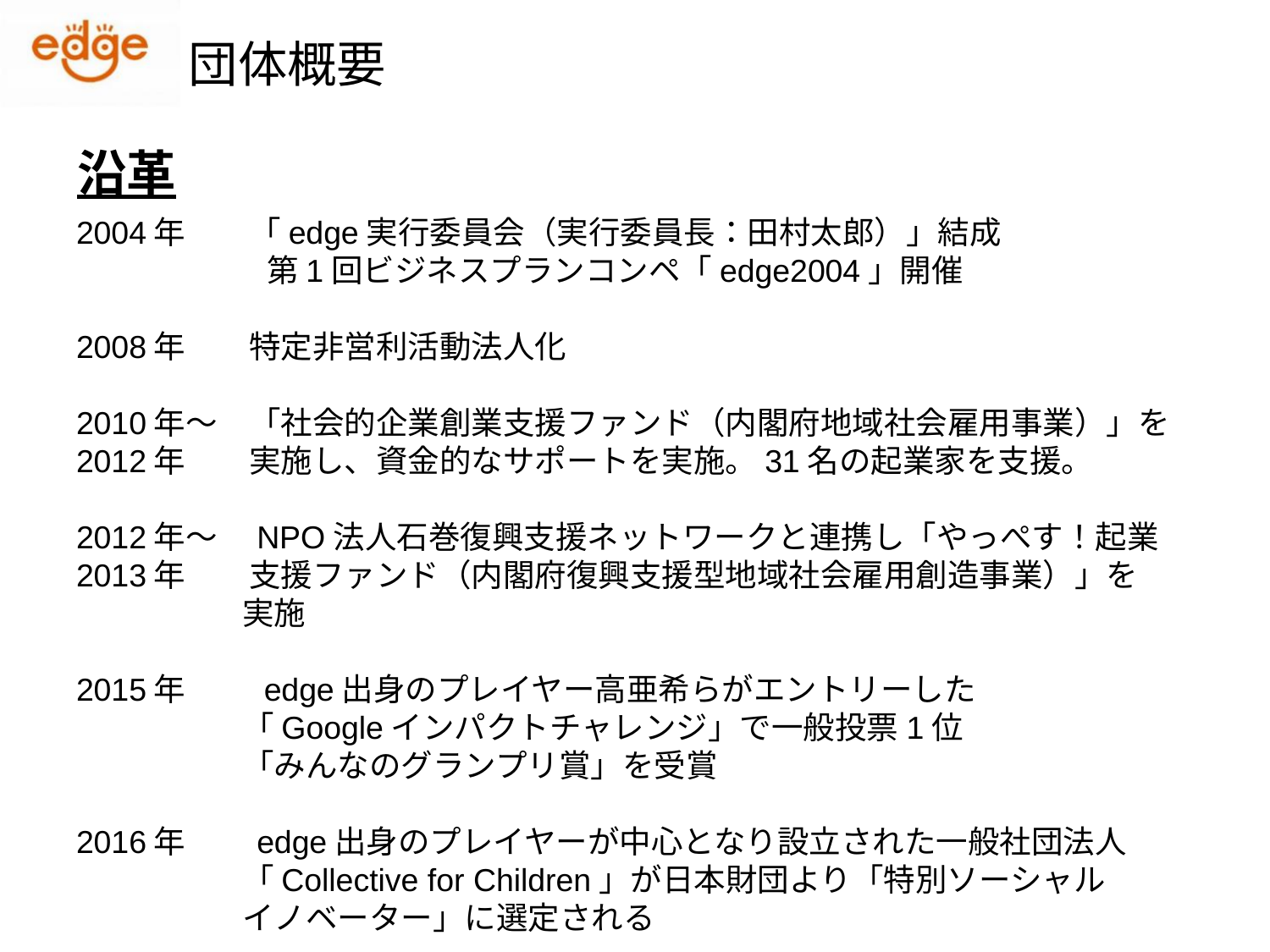

団体概要
沿革
2004年　　「edge実行委員会（実行委員長：田村太郎）」結成
　　　　　　第1回ビジネスプランコンペ「edge2004」開催

2008年　　特定非営利活動法人化

2010年〜　「社会的企業創業支援ファンド（内閣府地域社会雇用事業）」を
2012年　　実施し、資金的なサポートを実施。31名の起業家を支援。

2012年〜　NPO法人石巻復興支援ネットワークと連携し「やっぺす！起業
2013年　　支援ファンド（内閣府復興支援型地域社会雇用創造事業）」を
　　　　　 実施

2015年　　 edge出身のプレイヤー高亜希らがエントリーした
　　　　　 「Googleインパクトチャレンジ」で一般投票1位
　　　　　 「みんなのグランプリ賞」を受賞

2016年　　edge出身のプレイヤーが中心となり設立された一般社団法人
　　　　　 「Collective for Children」が日本財団より「特別ソーシャル
　　　　　 イノベーター」に選定される